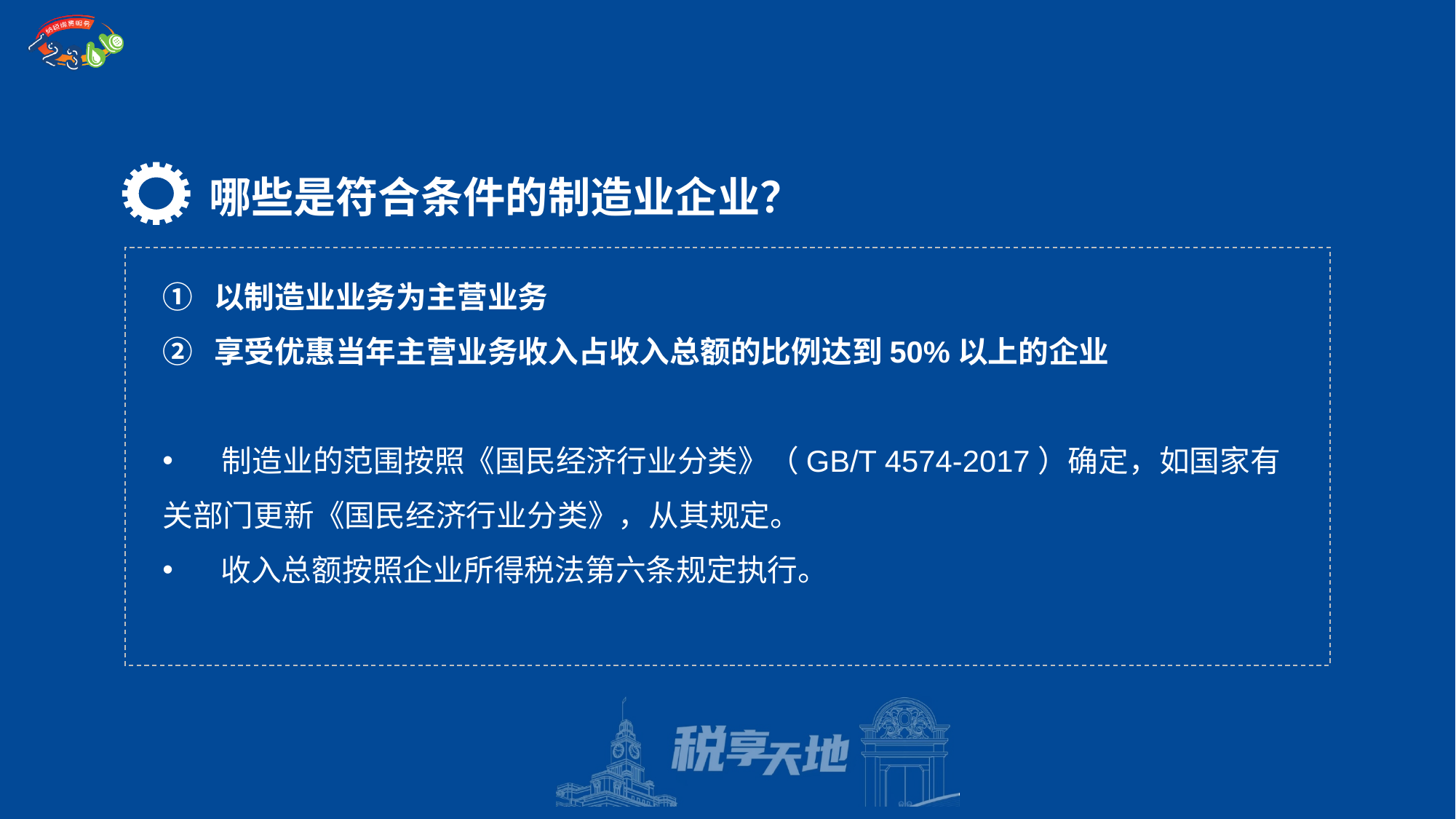

哪些是符合条件的制造业企业？

①  以制造业业务为主营业务
②  享受优惠当年主营业务收入占收入总额的比例达到50%以上的企业

      制造业的范围按照《国民经济行业分类》（GB/T 4574-2017）确定，如国家有关部门更新《国民经济行业分类》，从其规定。
      收入总额按照企业所得税法第六条规定执行。